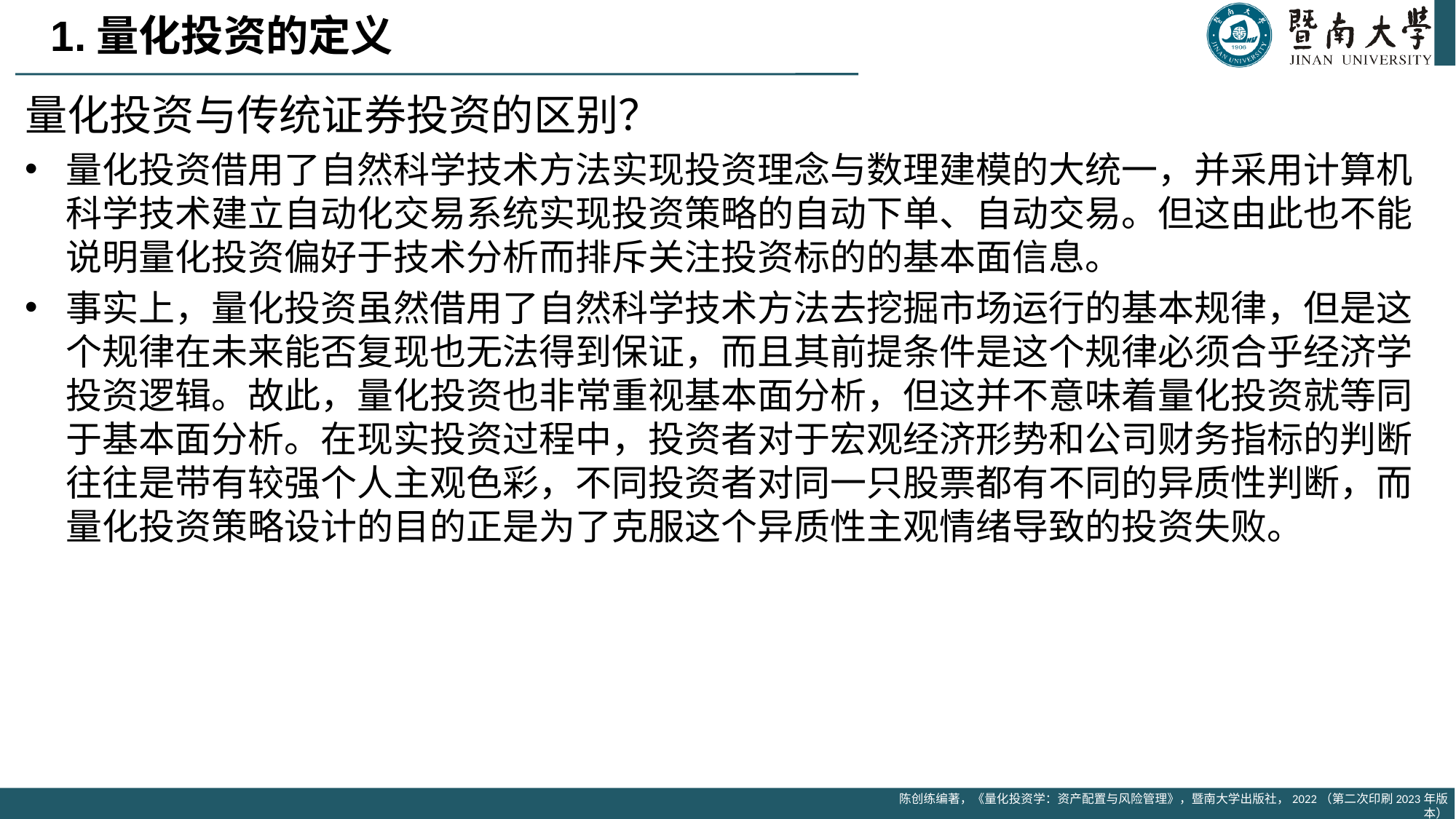

# 1.量化投资的定义
量化投资与传统证券投资的区别？
量化投资借用了自然科学技术方法实现投资理念与数理建模的大统一，并采用计算机科学技术建立自动化交易系统实现投资策略的自动下单、自动交易。但这由此也不能说明量化投资偏好于技术分析而排斥关注投资标的的基本面信息。
事实上，量化投资虽然借用了自然科学技术方法去挖掘市场运行的基本规律，但是这个规律在未来能否复现也无法得到保证，而且其前提条件是这个规律必须合乎经济学投资逻辑。故此，量化投资也非常重视基本面分析，但这并不意味着量化投资就等同于基本面分析。在现实投资过程中，投资者对于宏观经济形势和公司财务指标的判断往往是带有较强个人主观色彩，不同投资者对同一只股票都有不同的异质性判断，而量化投资策略设计的目的正是为了克服这个异质性主观情绪导致的投资失败。